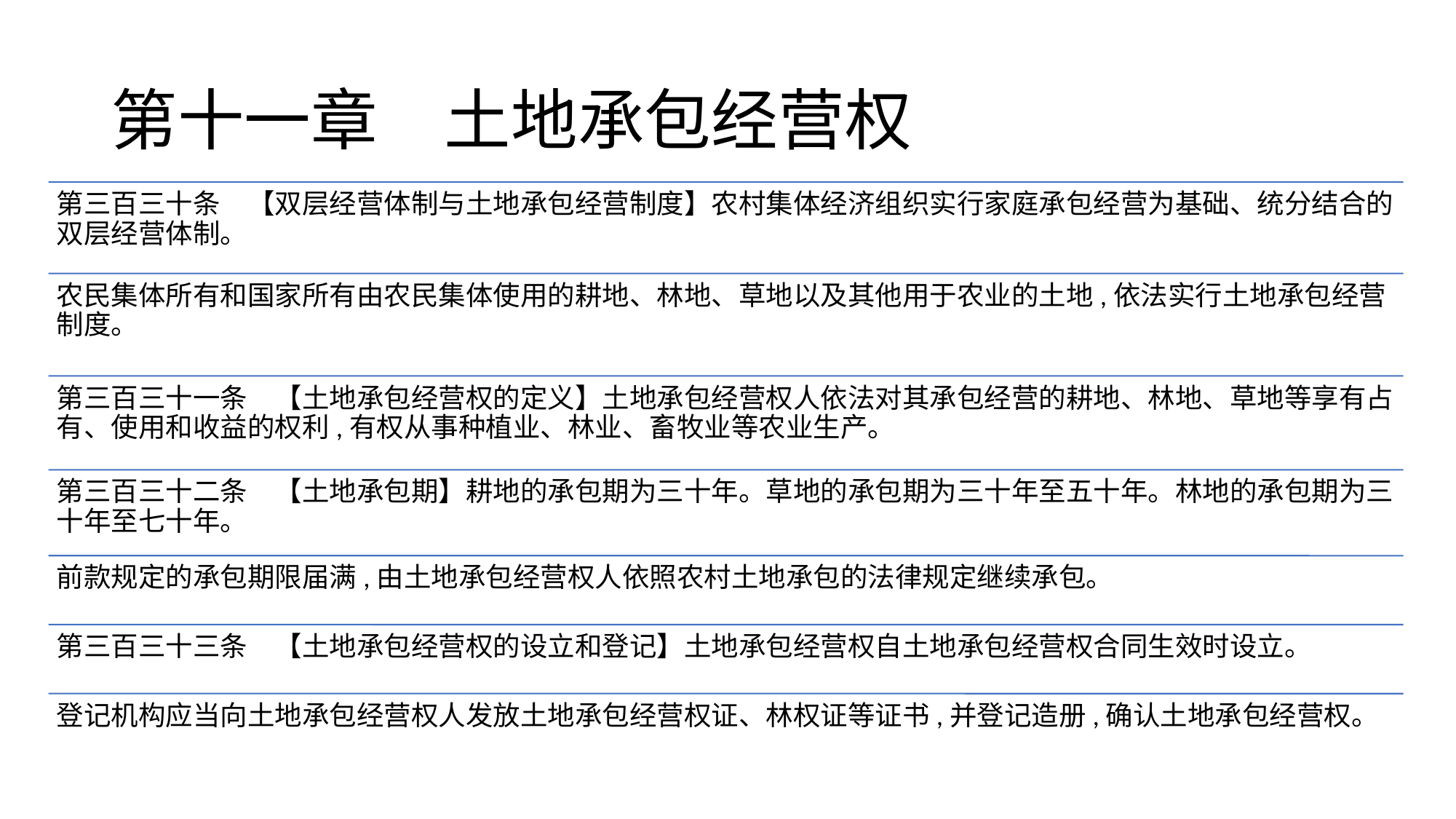

# 第十一章　土地承包经营权
第三百三十条　【双层经营体制与土地承包经营制度】农村集体经济组织实行家庭承包经营为基础、统分结合的双层经营体制。
农民集体所有和国家所有由农民集体使用的耕地、林地、草地以及其他用于农业的土地,依法实行土地承包经营制度。
第三百三十一条　【土地承包经营权的定义】土地承包经营权人依法对其承包经营的耕地、林地、草地等享有占有、使用和收益的权利,有权从事种植业、林业、畜牧业等农业生产。
第三百三十二条　【土地承包期】耕地的承包期为三十年。草地的承包期为三十年至五十年。林地的承包期为三十年至七十年。
前款规定的承包期限届满,由土地承包经营权人依照农村土地承包的法律规定继续承包。
第三百三十三条　【土地承包经营权的设立和登记】土地承包经营权自土地承包经营权合同生效时设立。
登记机构应当向土地承包经营权人发放土地承包经营权证、林权证等证书,并登记造册,确认土地承包经营权。